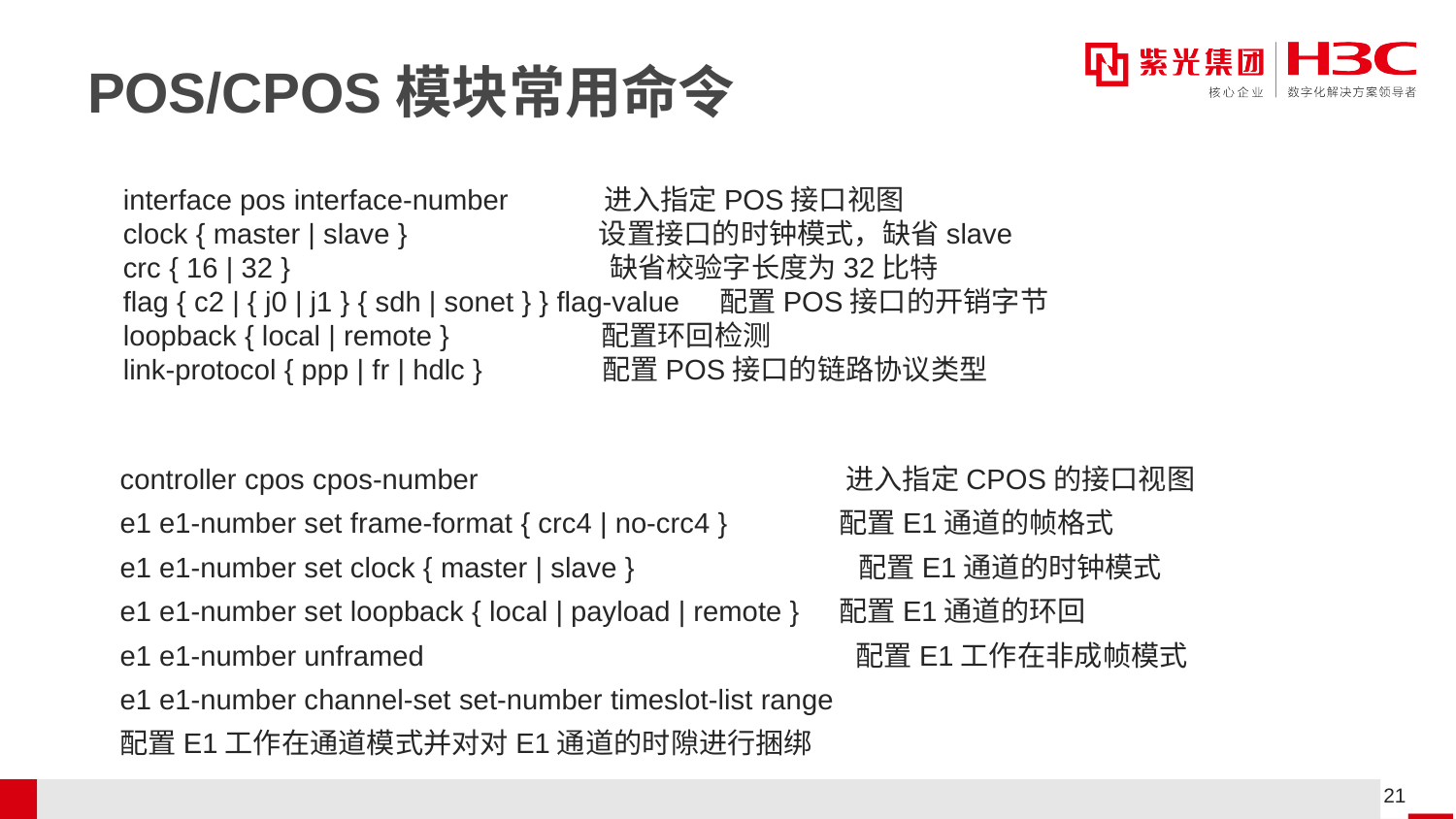

# POS/CPOS模块常用命令
interface pos interface-number           进入指定POS接口视图
clock { master | slave }                       设置接口的时钟模式，缺省slave
crc { 16 | 32 }                                       缺省校验字长度为32比特
flag { c2 | { j0 | j1 } { sdh | sonet } } flag-value    配置POS接口的开销字节
loopback { local | remote }                  配置环回检测
link-protocol { ppp | fr | hdlc }              配置POS接口的链路协议类型
controller cpos cpos-number                                             进入指定CPOS的接口视图
e1 e1-number set frame-format { crc4 | no-crc4 }             配置E1通道的帧格式
e1 e1-number set clock { master | slave }                           配置E1通道的时钟模式
e1 e1-number set loopback { local | payload | remote }    配置E1通道的环回
e1 e1-number unframed                                                     配置E1工作在非成帧模式
e1 e1-number channel-set set-number timeslot-list range
配置E1工作在通道模式并对对E1通道的时隙进行捆绑